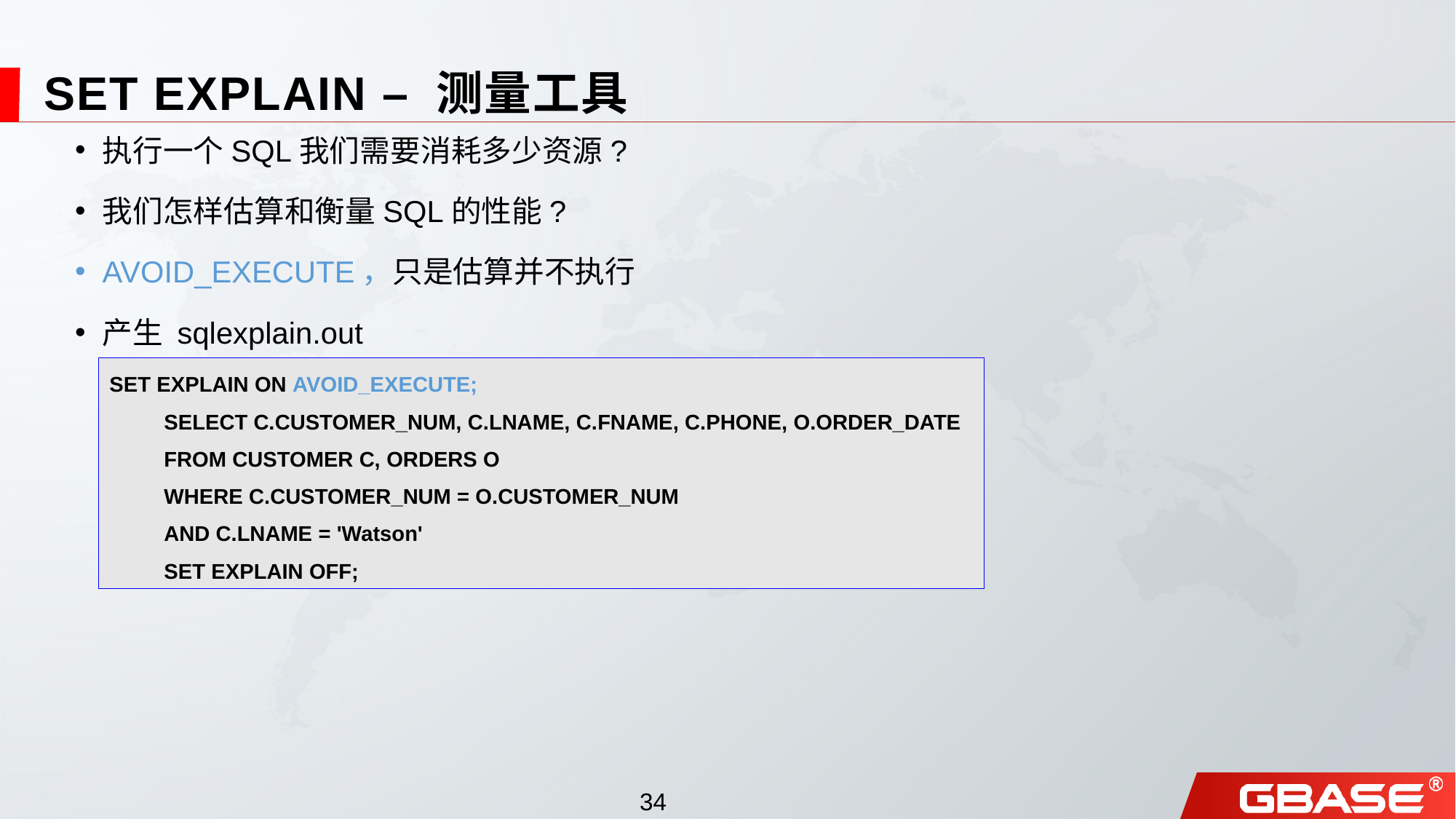

# SET EXPLAIN – 测量工具
执行一个SQL我们需要消耗多少资源?
我们怎样估算和衡量SQL的性能?
AVOID_EXECUTE，只是估算并不执行
产生 sqlexplain.out

SET EXPLAIN ON AVOID_EXECUTE;
SELECT C.CUSTOMER_NUM, C.LNAME, C.FNAME, C.PHONE, O.ORDER_DATE
FROM CUSTOMER C, ORDERS O
WHERE C.CUSTOMER_NUM = O.CUSTOMER_NUM
AND C.LNAME = 'Watson'
SET EXPLAIN OFF;